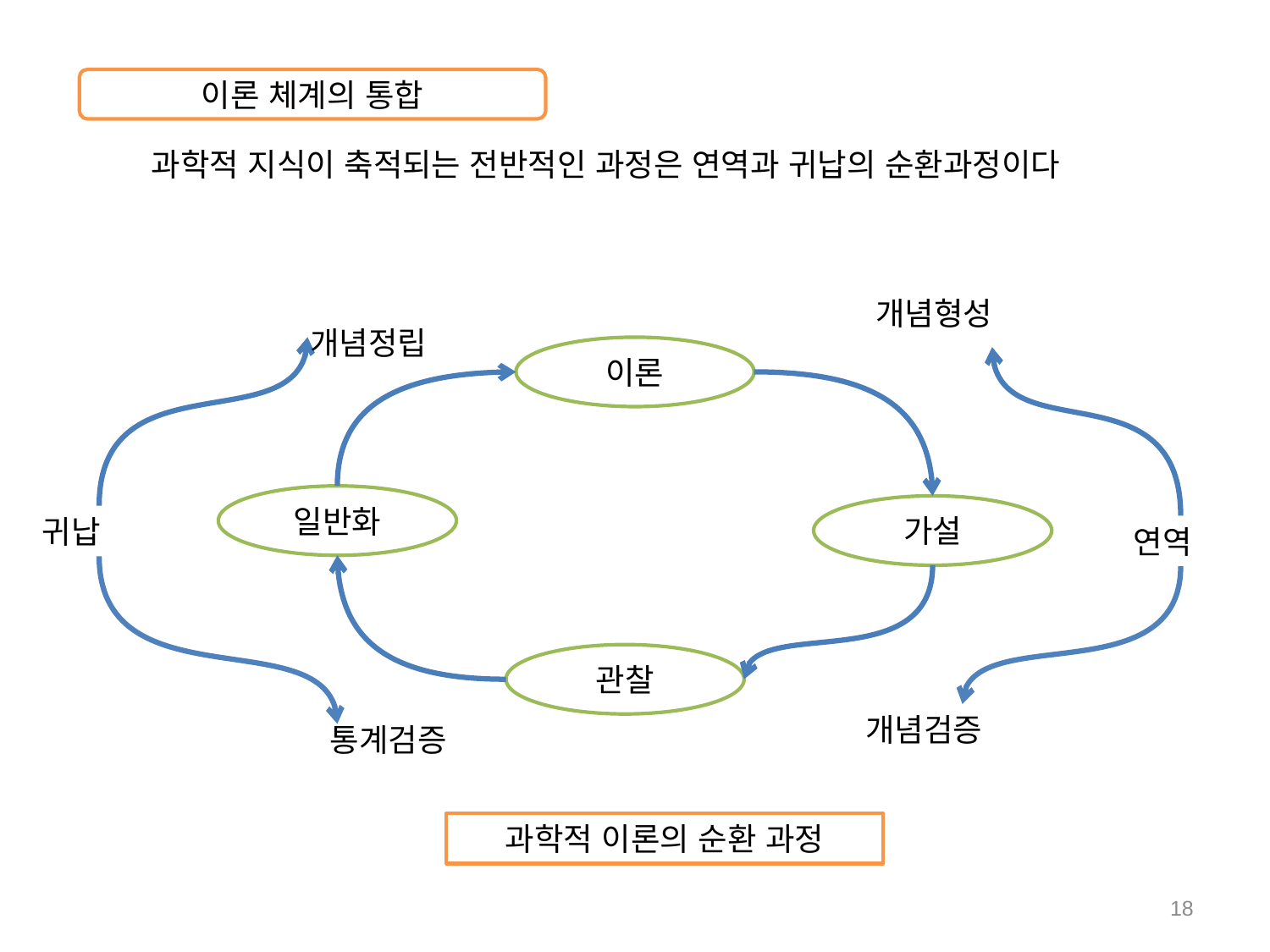

이론 체계의 통합
과학적 지식이 축적되는 전반적인 과정은 연역과 귀납의 순환과정이다
개념형성
개념정립
이론
일반화
가설
귀납
연역
관찰
개념검증
통계검증
과학적 이론의 순환 과정
18